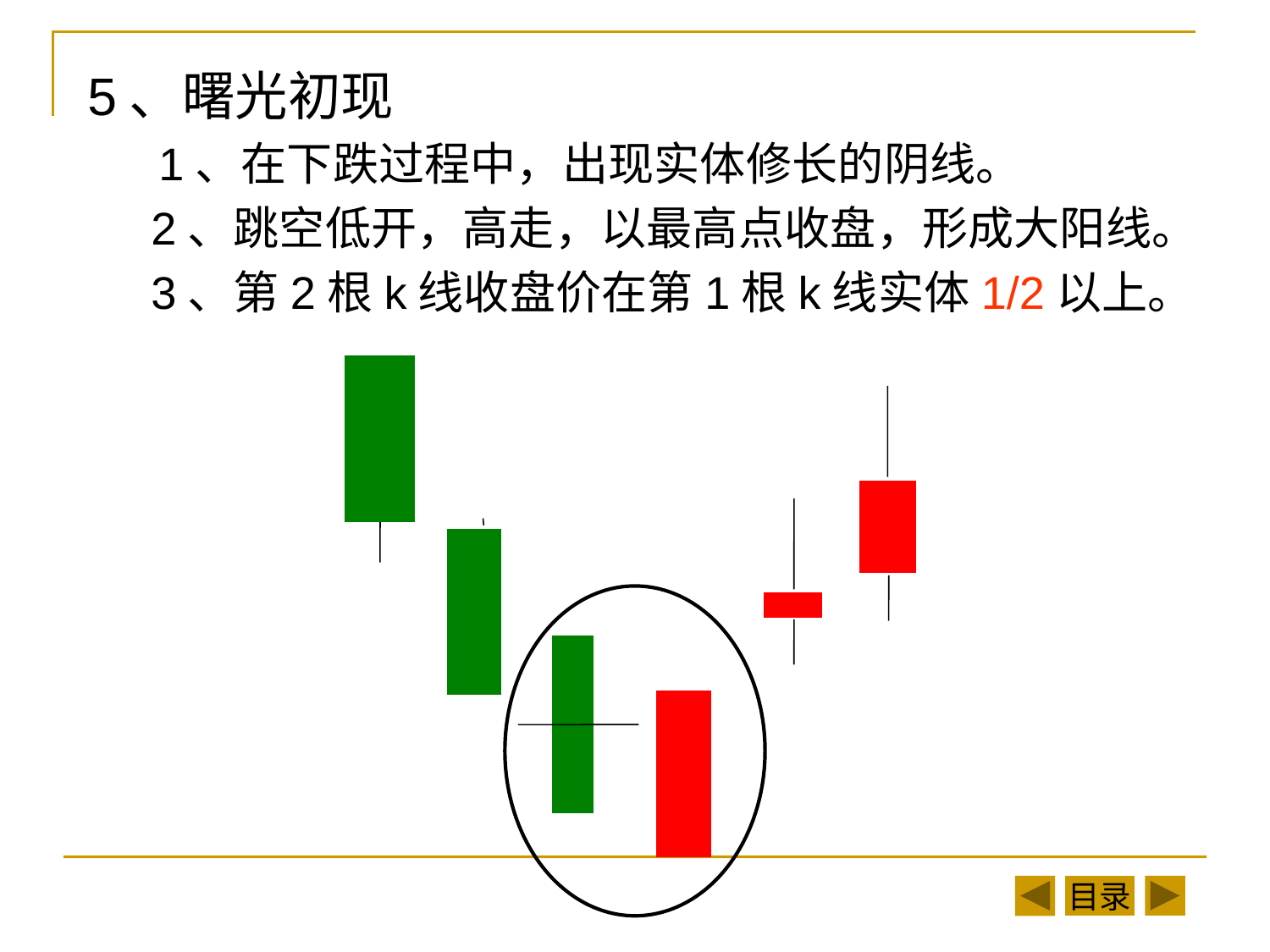

5、曙光初现
      1、在下跌过程中，出现实体修长的阴线。
     2、跳空低开，高走，以最高点收盘，形成大阳线。
     3、第2根k线收盘价在第1根k线实体1/2以上。